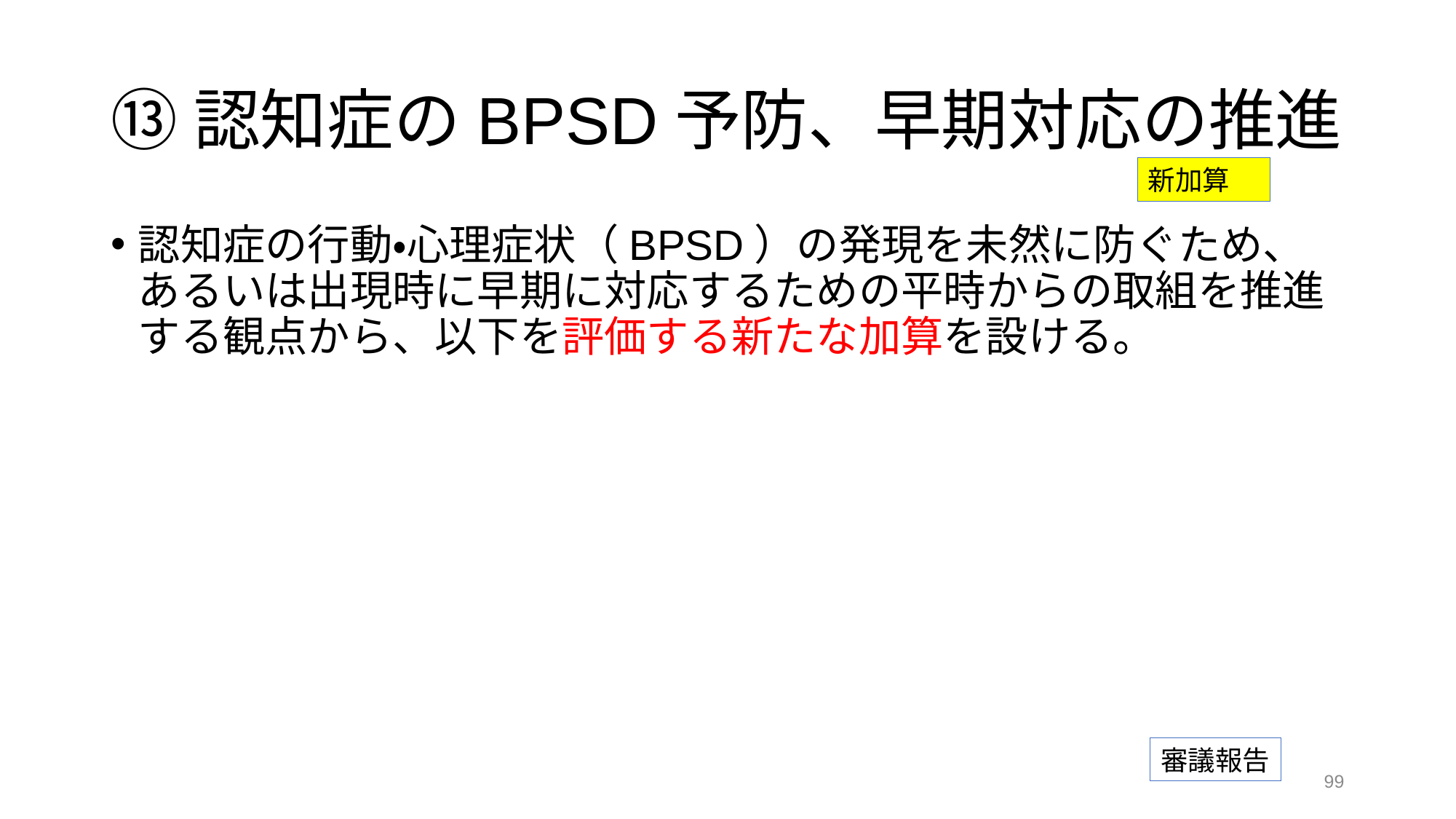

# ⑬認知症のBPSD予防、早期対応の推進
新加算
認知症の行動・心理症状（BPSD）の発現を未然に防ぐため、あるいは出現時に早期に対応するための平時からの取組を推進する観点から、以下を評価する新たな加算を設ける。
審議報告
99